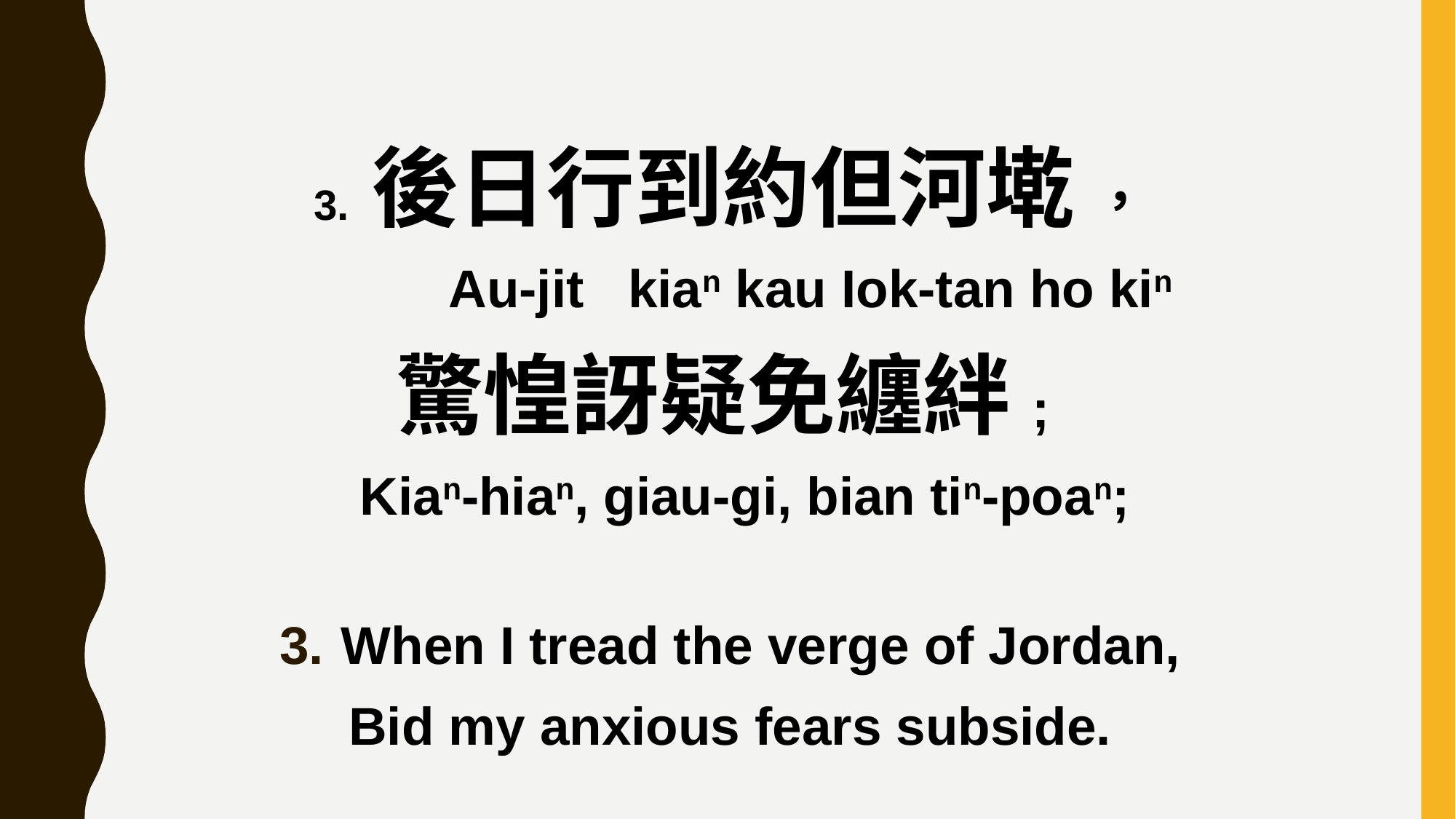

3. 後日行到約但河墘 ，
                 Au-jit   kian kau Iok-tan ho kin
驚惶訝疑免纏絆;
  Kian-hian, giau-gi, bian tin-poan;

When I tread the verge of Jordan,
Bid my anxious fears subside.